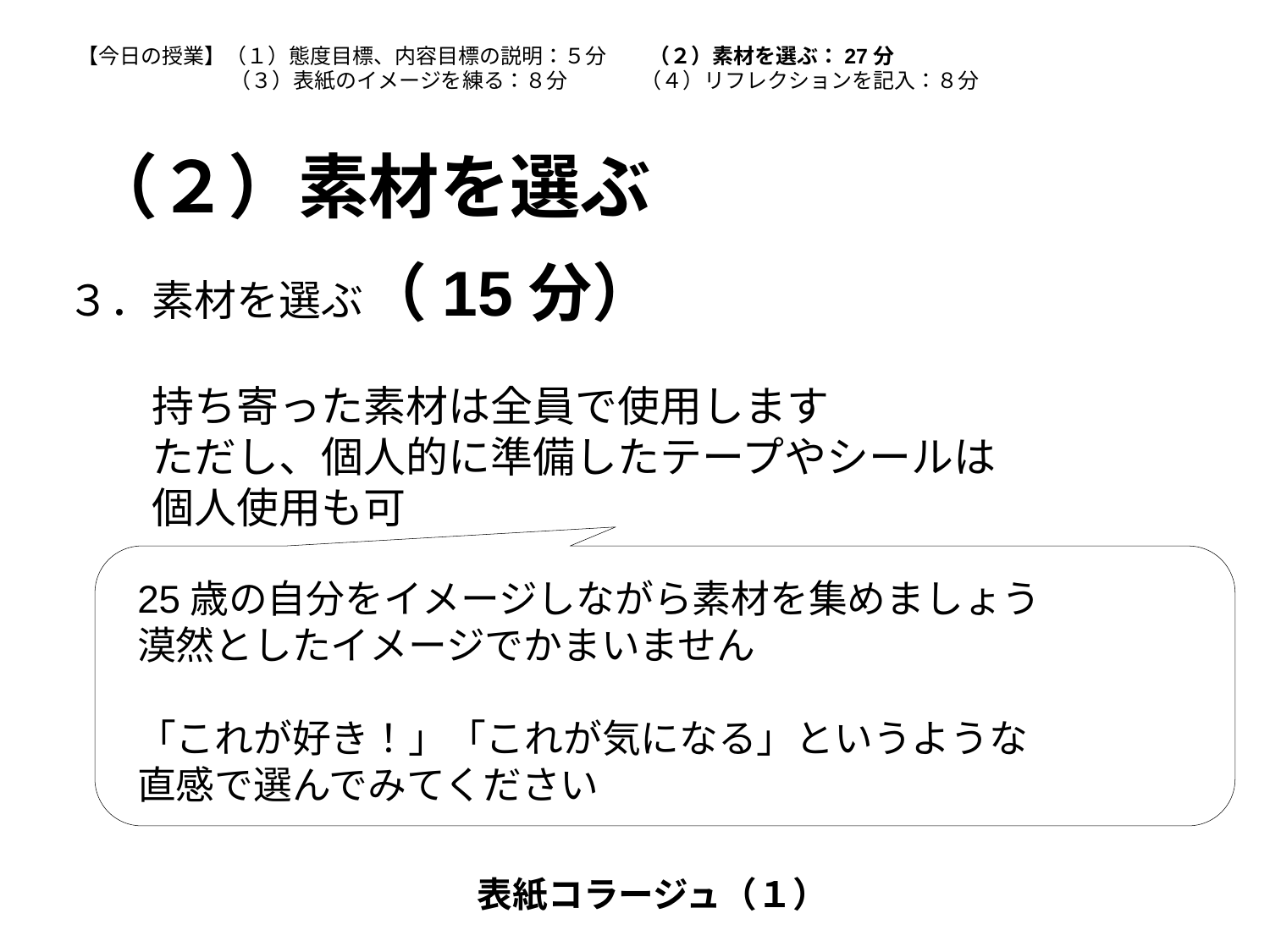

【今日の授業】（１）態度目標、内容目標の説明：５分　　（２）素材を選ぶ：27分
　　　　　　　 （３）表紙のイメージを練る：８分　　  　（４）リフレクションを記入：８分
（２）素材を選ぶ
３．素材を選ぶ（15分）

　　持ち寄った素材は全員で使用します
　　ただし、個人的に準備したテープやシールは
　　個人使用も可

25歳の自分をイメージしながら素材を集めましょう
漠然としたイメージでかまいません

「これが好き！」「これが気になる」というような
直感で選んでみてください
表紙コラージュ（１）